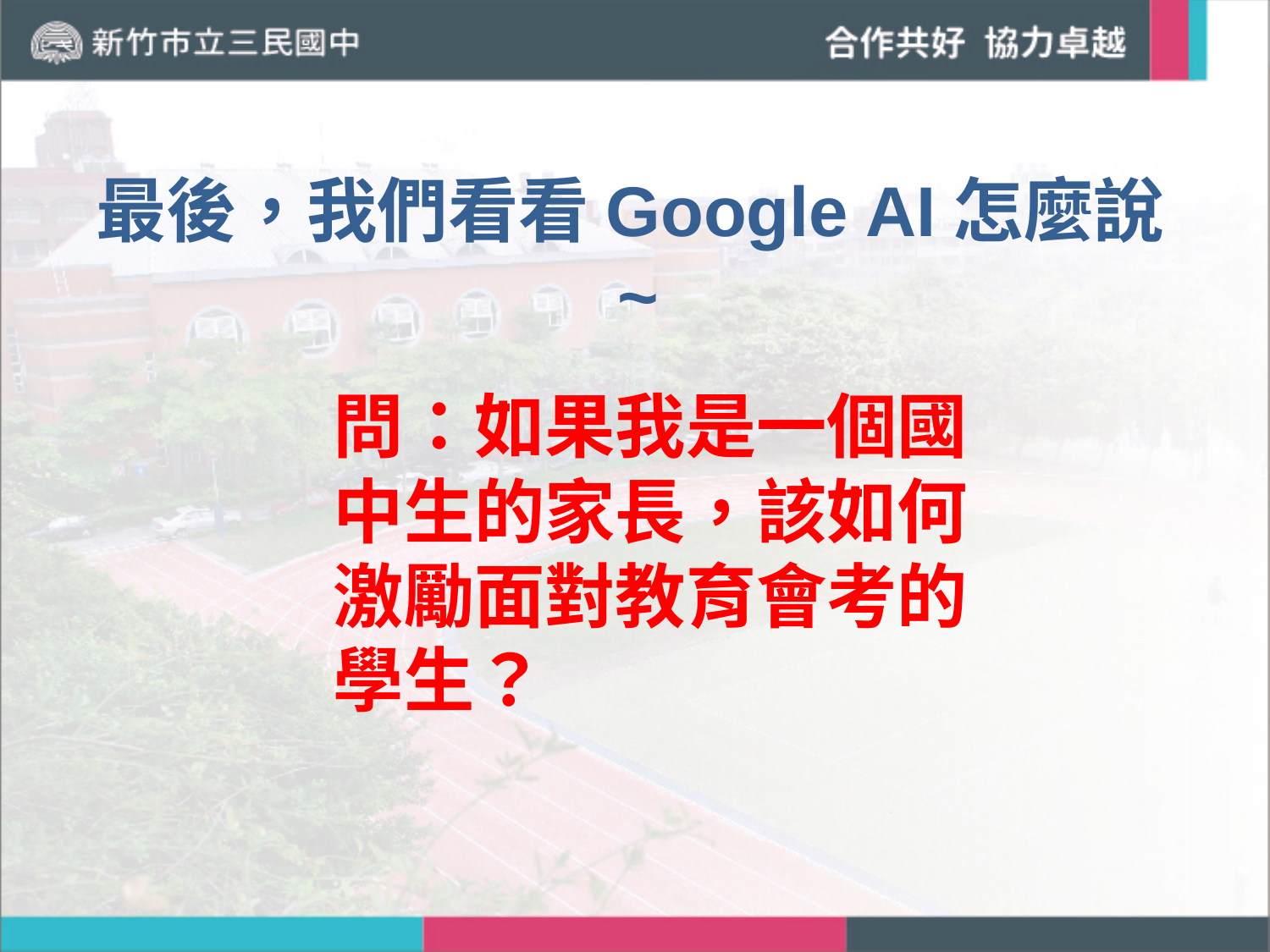

# 最後，我們看看Google AI怎麼說~
問：如果我是一個國中生的家長，該如何激勵面對教育會考的學生？